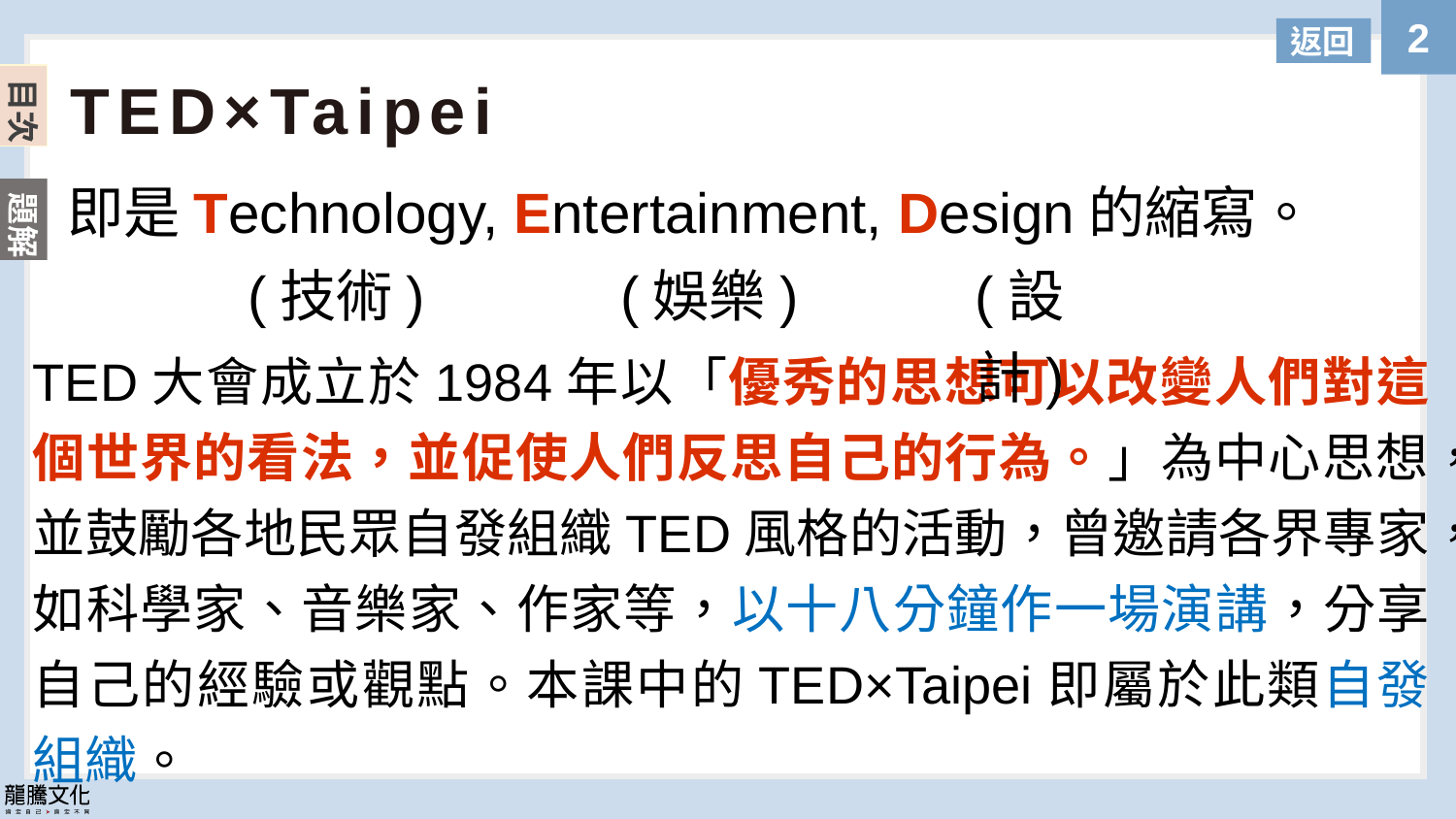

返回
TED×Taipei
即是Technology, Entertainment, Design的縮寫。
(技術)
(娛樂)
(設計)
TED大會成立於1984年以「優秀的思想可以改變人們對這個世界的看法，並促使人們反思自己的行為。」為中心思想，並鼓勵各地民眾自發組織TED風格的活動，曾邀請各界專家，如科學家、音樂家、作家等，以十八分鐘作一場演講，分享自己的經驗或觀點。本課中的TED×Taipei即屬於此類自發組織。